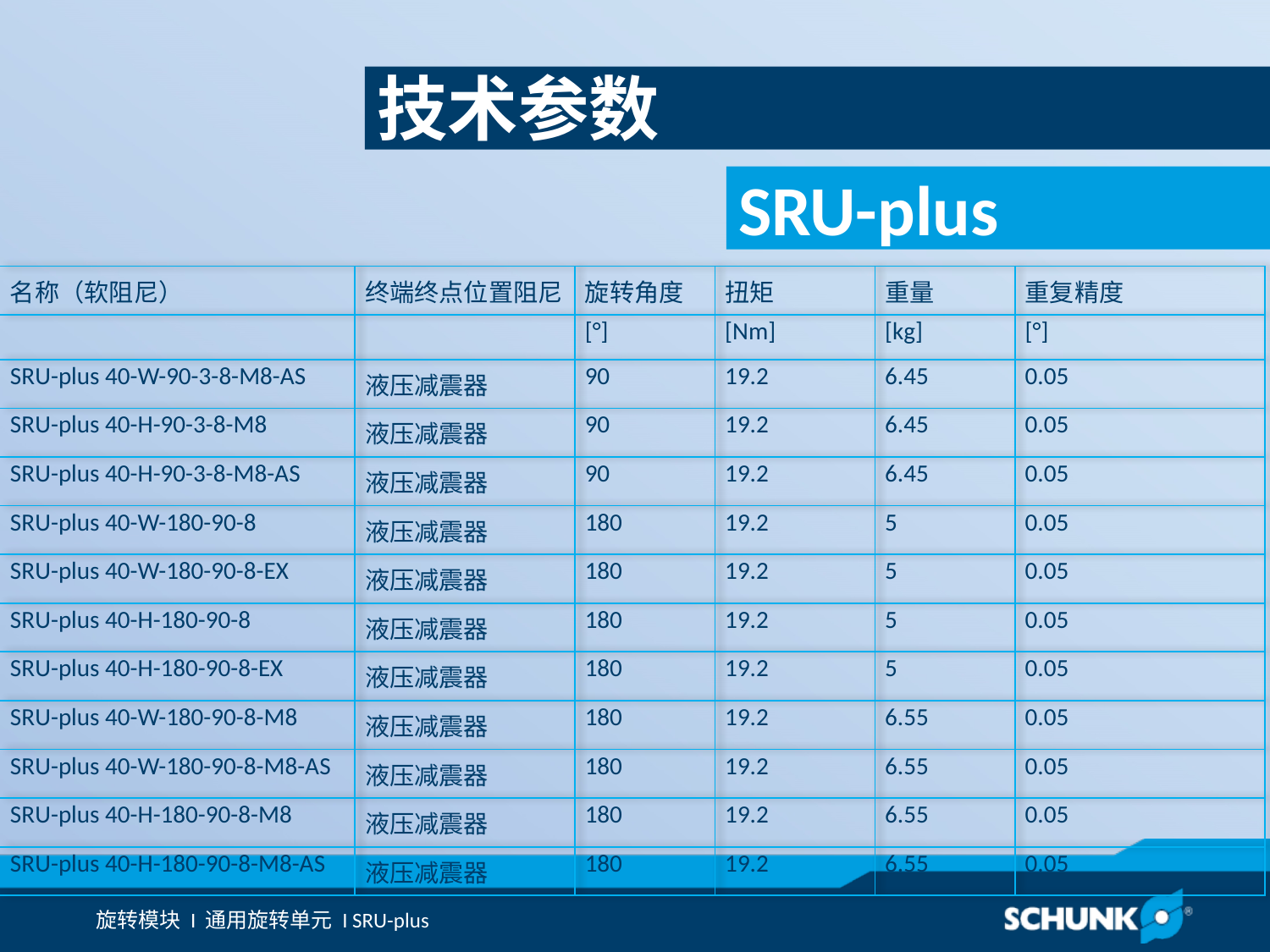

技术参数
| 名称（软阻尼） | 终端终点位置阻尼 | 旋转角度 | 扭矩 | 重量 | 重复精度 |
| --- | --- | --- | --- | --- | --- |
|  |  | [°] | [Nm] | [kg] | [°] |
| SRU-plus 40-W-90-3-8-M8-AS | 液压减震器 | 90 | 19.2 | 6.45 | 0.05 |
| SRU-plus 40-H-90-3-8-M8 | 液压减震器 | 90 | 19.2 | 6.45 | 0.05 |
| SRU-plus 40-H-90-3-8-M8-AS | 液压减震器 | 90 | 19.2 | 6.45 | 0.05 |
| SRU-plus 40-W-180-90-8 | 液压减震器 | 180 | 19.2 | 5 | 0.05 |
| SRU-plus 40-W-180-90-8-EX | 液压减震器 | 180 | 19.2 | 5 | 0.05 |
| SRU-plus 40-H-180-90-8 | 液压减震器 | 180 | 19.2 | 5 | 0.05 |
| SRU-plus 40-H-180-90-8-EX | 液压减震器 | 180 | 19.2 | 5 | 0.05 |
| SRU-plus 40-W-180-90-8-M8 | 液压减震器 | 180 | 19.2 | 6.55 | 0.05 |
| SRU-plus 40-W-180-90-8-M8-AS | 液压减震器 | 180 | 19.2 | 6.55 | 0.05 |
| SRU-plus 40-H-180-90-8-M8 | 液压减震器 | 180 | 19.2 | 6.55 | 0.05 |
| SRU-plus 40-H-180-90-8-M8-AS | 液压减震器 | 180 | 19.2 | 6.55 | 0.05 |